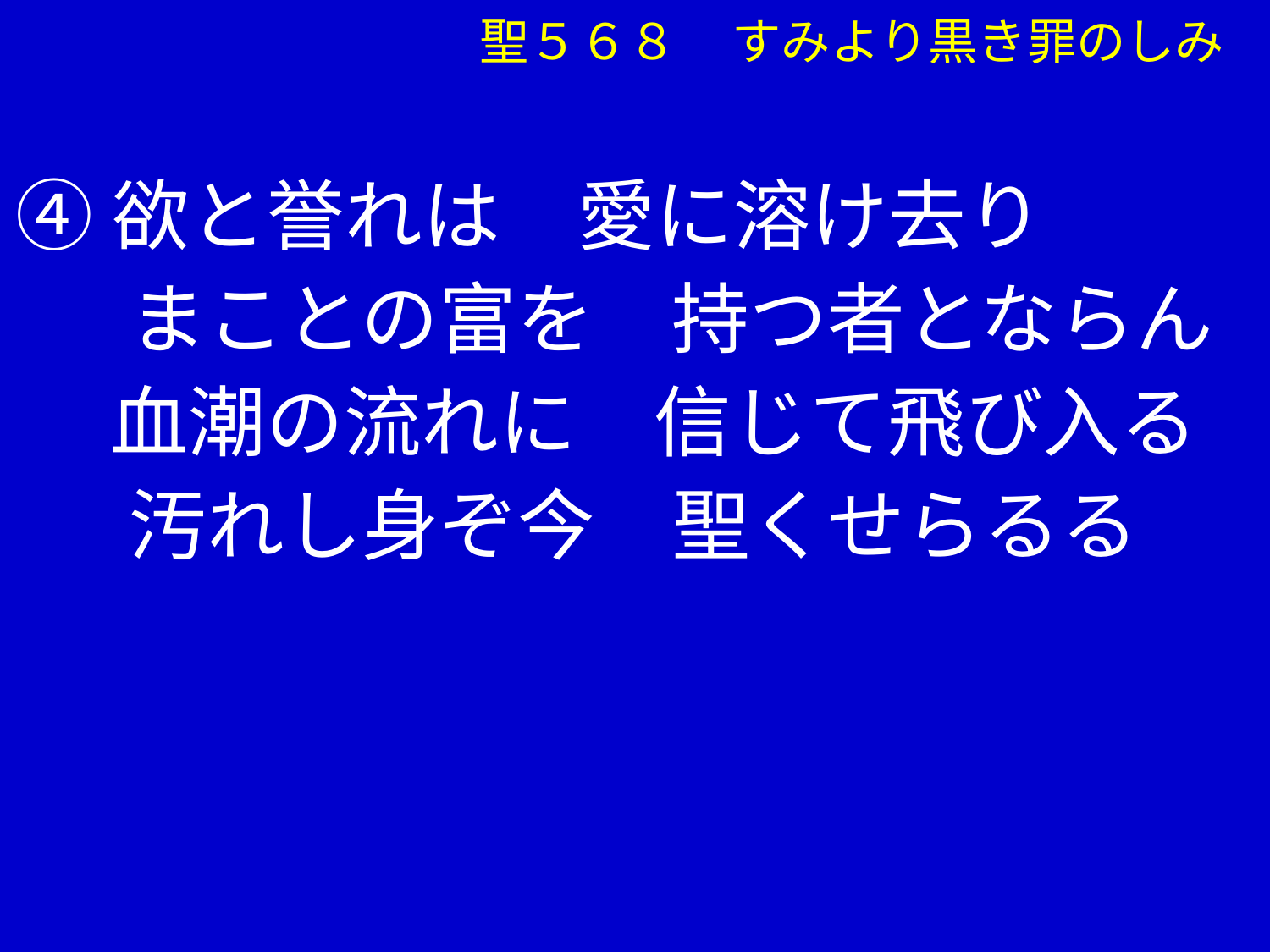

聖５６８     すみより黒き罪のしみ
④欲と誉れは　愛に溶け去り
 　まことの富を　持つ者とならん
　 血潮の流れに　信じて飛び入る
 　汚れし身ぞ今　聖くせらるる